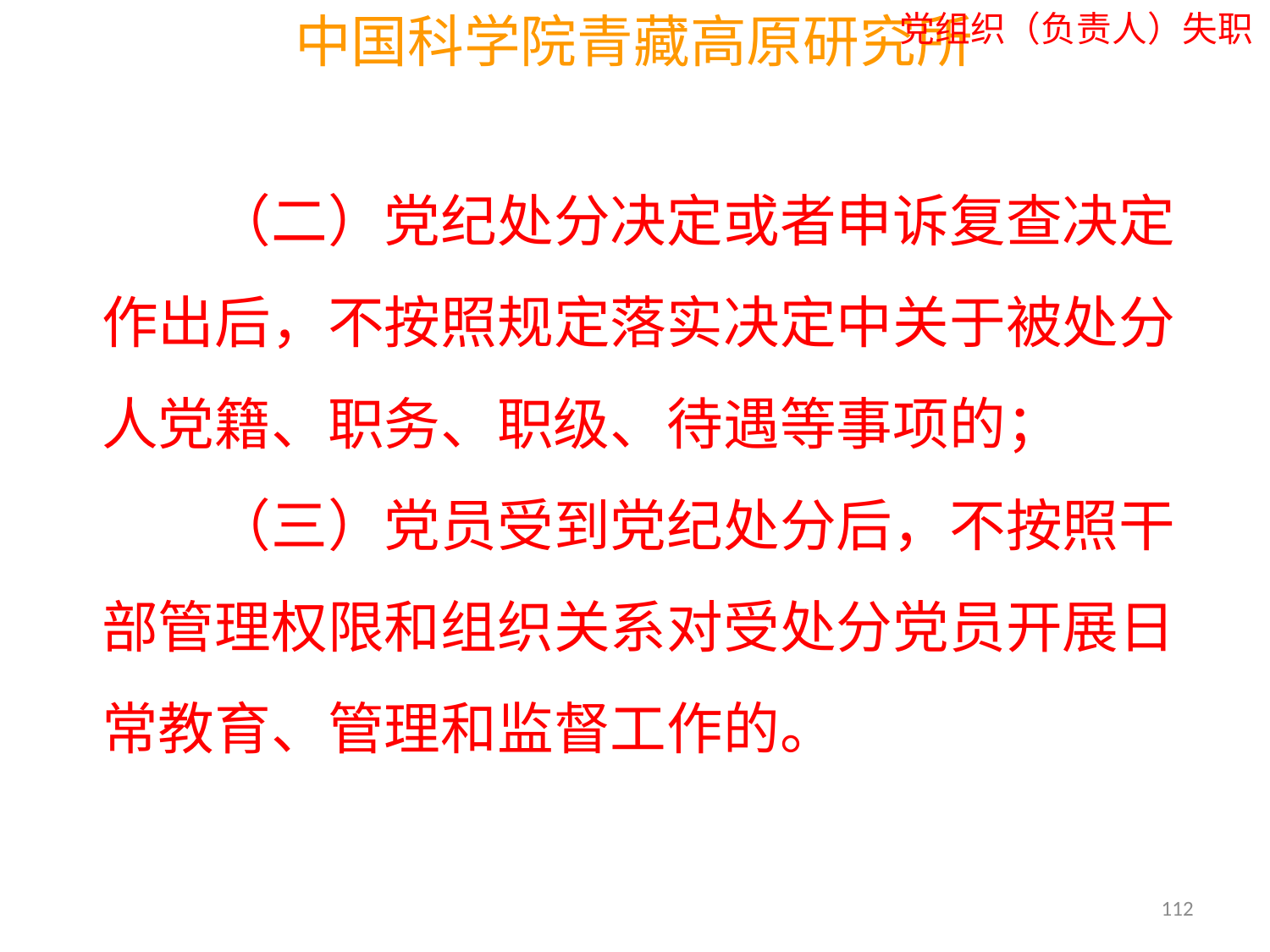

党组织（负责人）失职
　　（二）党纪处分决定或者申诉复查决定作出后，不按照规定落实决定中关于被处分人党籍、职务、职级、待遇等事项的；
　　（三）党员受到党纪处分后，不按照干部管理权限和组织关系对受处分党员开展日常教育、管理和监督工作的。
112